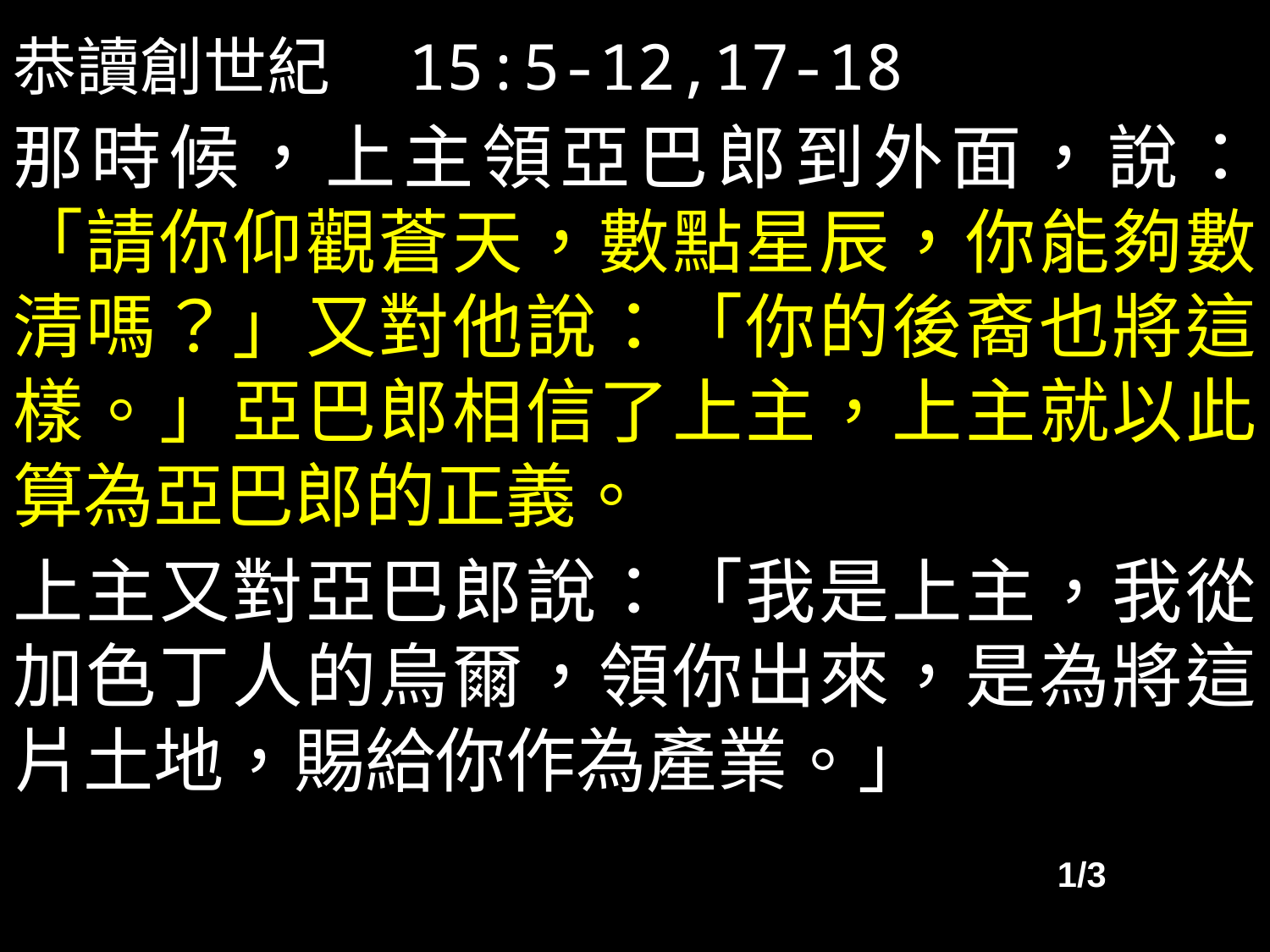

恭讀創世紀　15:5-12,17-18
那時候，上主領亞巴郎到外面，說：「請你仰觀蒼天，數點星辰，你能夠數清嗎？」又對他說：「你的後裔也將這樣。」亞巴郎相信了上主，上主就以此算為亞巴郎的正義。
上主又對亞巴郎說：「我是上主，我從加色丁人的烏爾，領你出來，是為將這片土地，賜給你作為產業。」

1/3